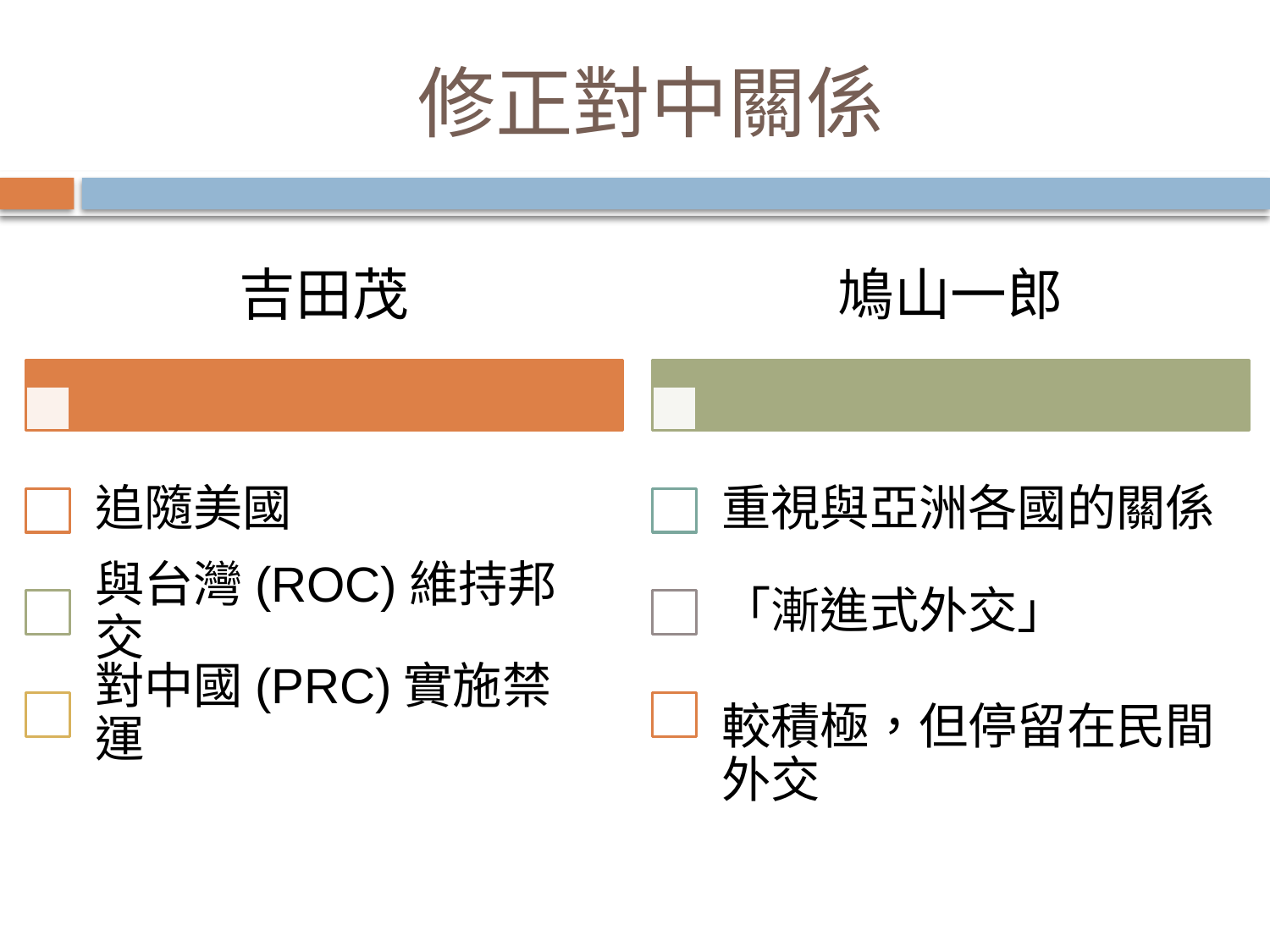

# 修正對中關係

吉田茂
追隨美國
與台灣(ROC)維持邦交
對中國(PRC)實施禁運
鳩山一郎
重視與亞洲各國的關係
「漸進式外交」
較積極，但停留在民間外交